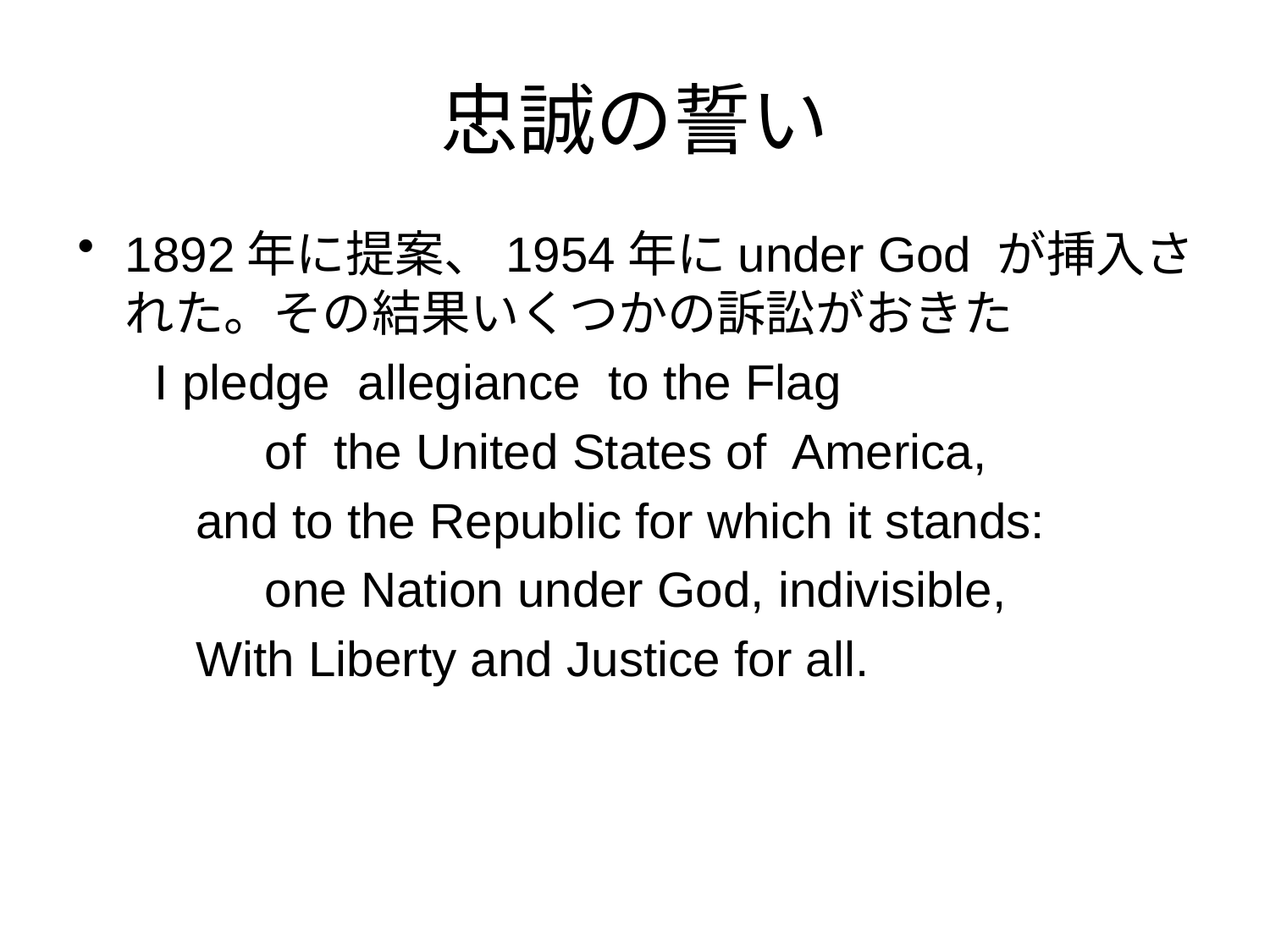

# 忠誠の誓い
1892年に提案、1954年にunder God が挿入された。その結果いくつかの訴訟がおきた
 I pledge  allegiance  to the Flag
         of  the United States of  America,
    and to the Republic for which it stands:
         one Nation under God, indivisible,
    With Liberty and Justice for all.